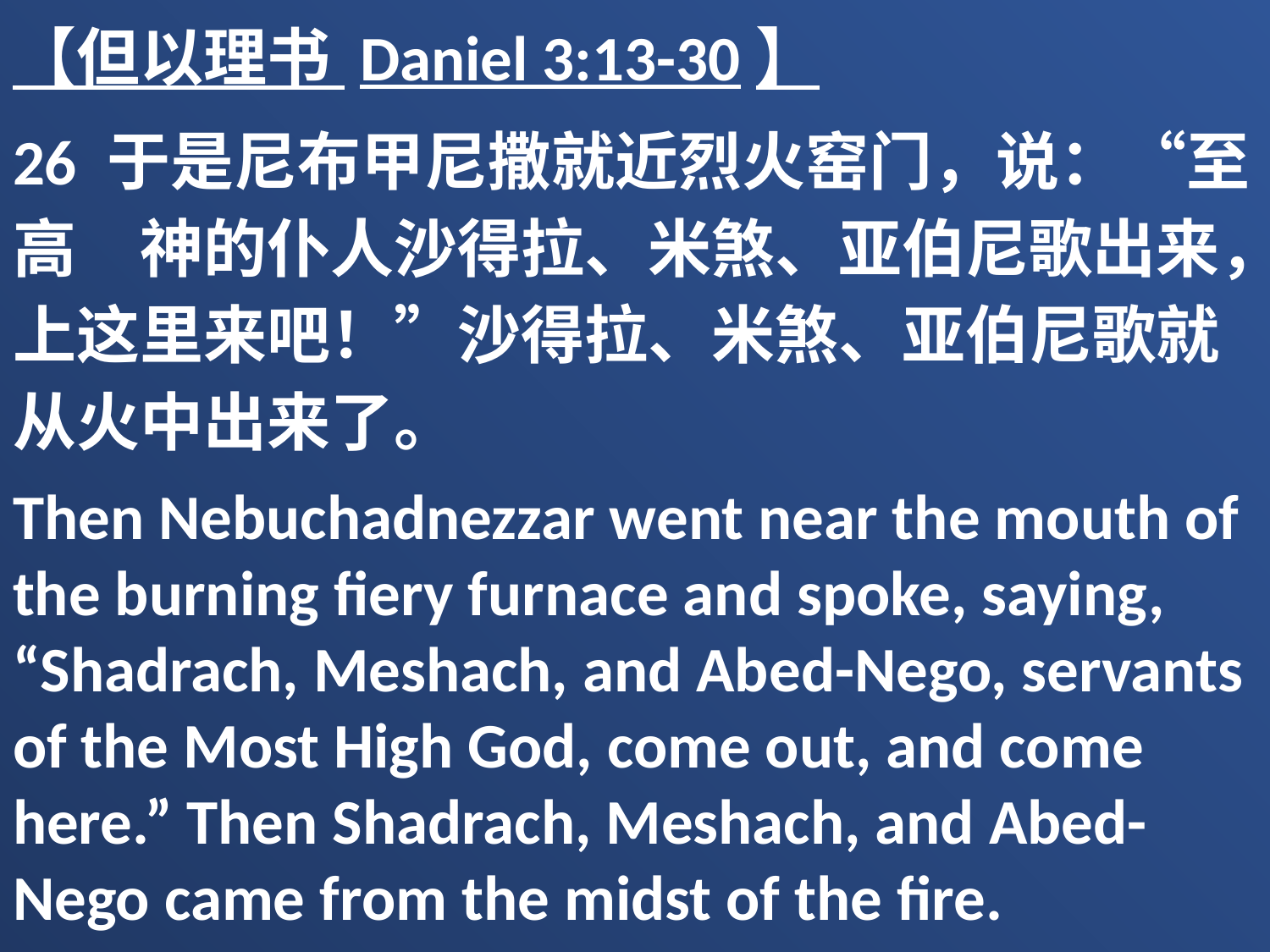

【但以理书 Daniel 3:13-30】
26 于是尼布甲尼撒就近烈火窑门，说：“至高　神的仆人沙得拉、米煞、亚伯尼歌出来，上这里来吧！”沙得拉、米煞、亚伯尼歌就从火中出来了。
Then Nebuchadnezzar went near the mouth of the burning fiery furnace and spoke, saying, “Shadrach, Meshach, and Abed-Nego, servants of the Most High God, come out, and come here.” Then Shadrach, Meshach, and Abed-Nego came from the midst of the fire.